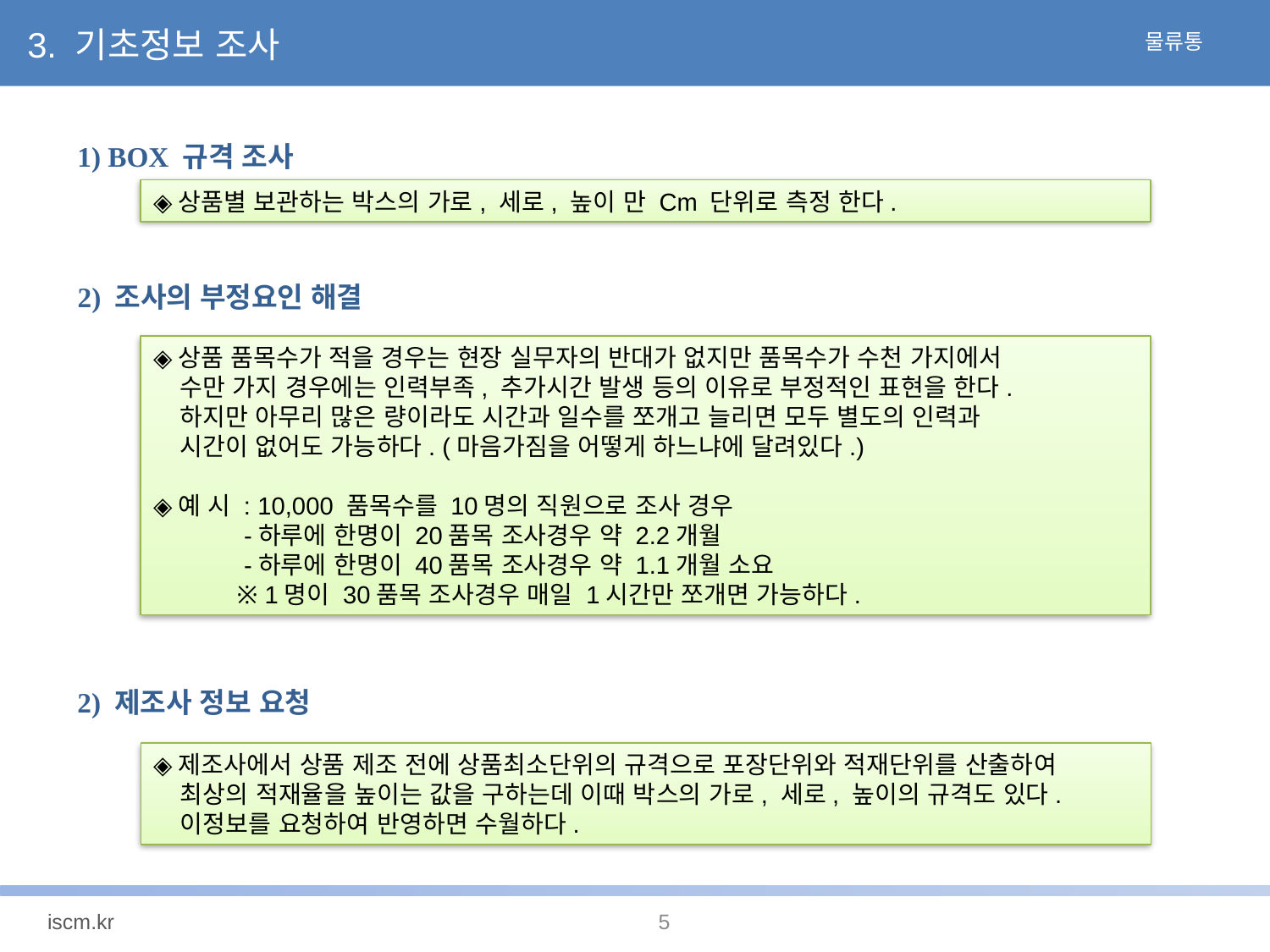

3. 기초정보 조사
1) BOX 규격 조사
◈상품별 보관하는 박스의 가로, 세로, 높이 만 Cm 단위로 측정 한다.
2) 조사의 부정요인 해결
◈상품 품목수가 적을 경우는 현장 실무자의 반대가 없지만 품목수가 수천 가지에서
   수만 가지 경우에는 인력부족, 추가시간 발생 등의 이유로 부정적인 표현을 한다.
   하지만 아무리 많은 량이라도 시간과 일수를 쪼개고 늘리면 모두 별도의 인력과
   시간이 없어도 가능하다. (마음가짐을 어떻게 하느냐에 달려있다.)

◈예 시 : 10,000 품목수를 10명의 직원으로 조사 경우
             -하루에 한명이 20품목 조사경우 약 2.2개월
             -하루에 한명이 40품목 조사경우 약 1.1개월 소요
            ※ 1명이 30품목 조사경우 매일 1시간만 쪼개면 가능하다.
2) 제조사 정보 요청
◈제조사에서 상품 제조 전에 상품최소단위의 규격으로 포장단위와 적재단위를 산출하여
   최상의 적재율을 높이는 값을 구하는데 이때 박스의 가로, 세로, 높이의 규격도 있다.
   이정보를 요청하여 반영하면 수월하다.